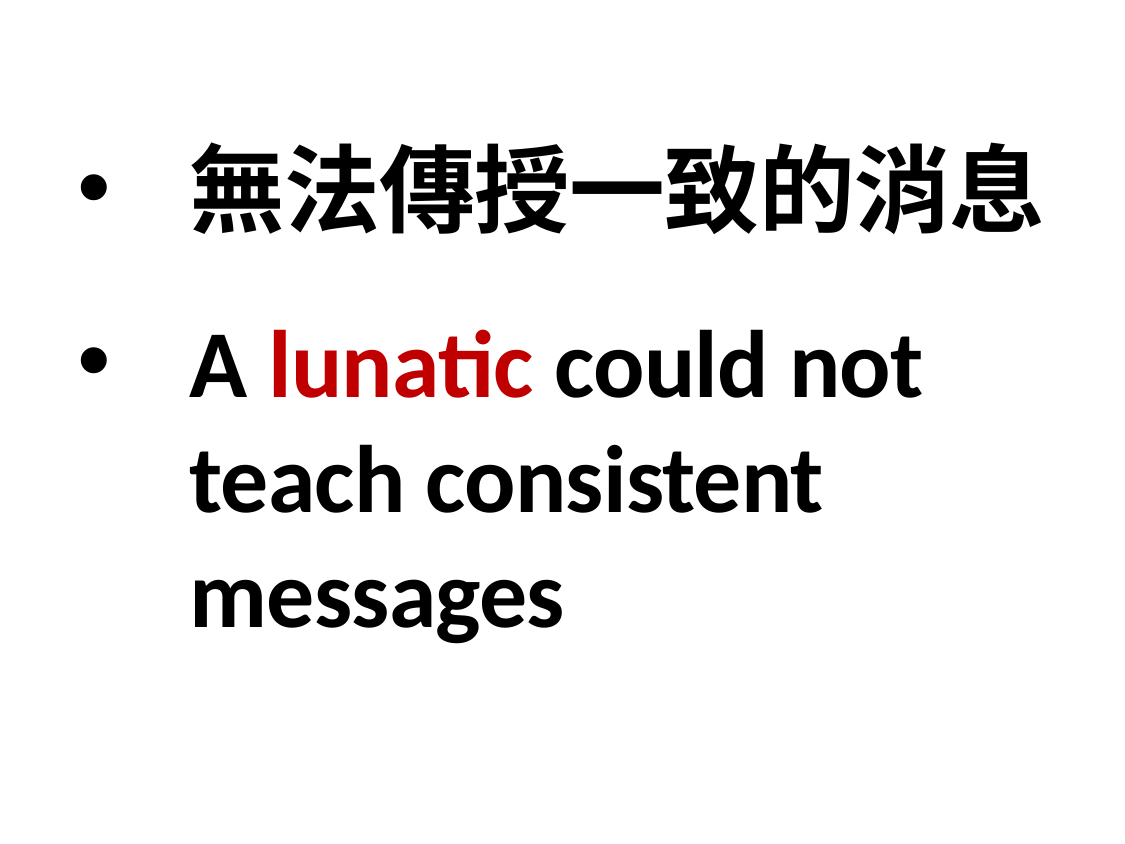

無法傳授一致的消息

A lunatic could not teach consistent messages